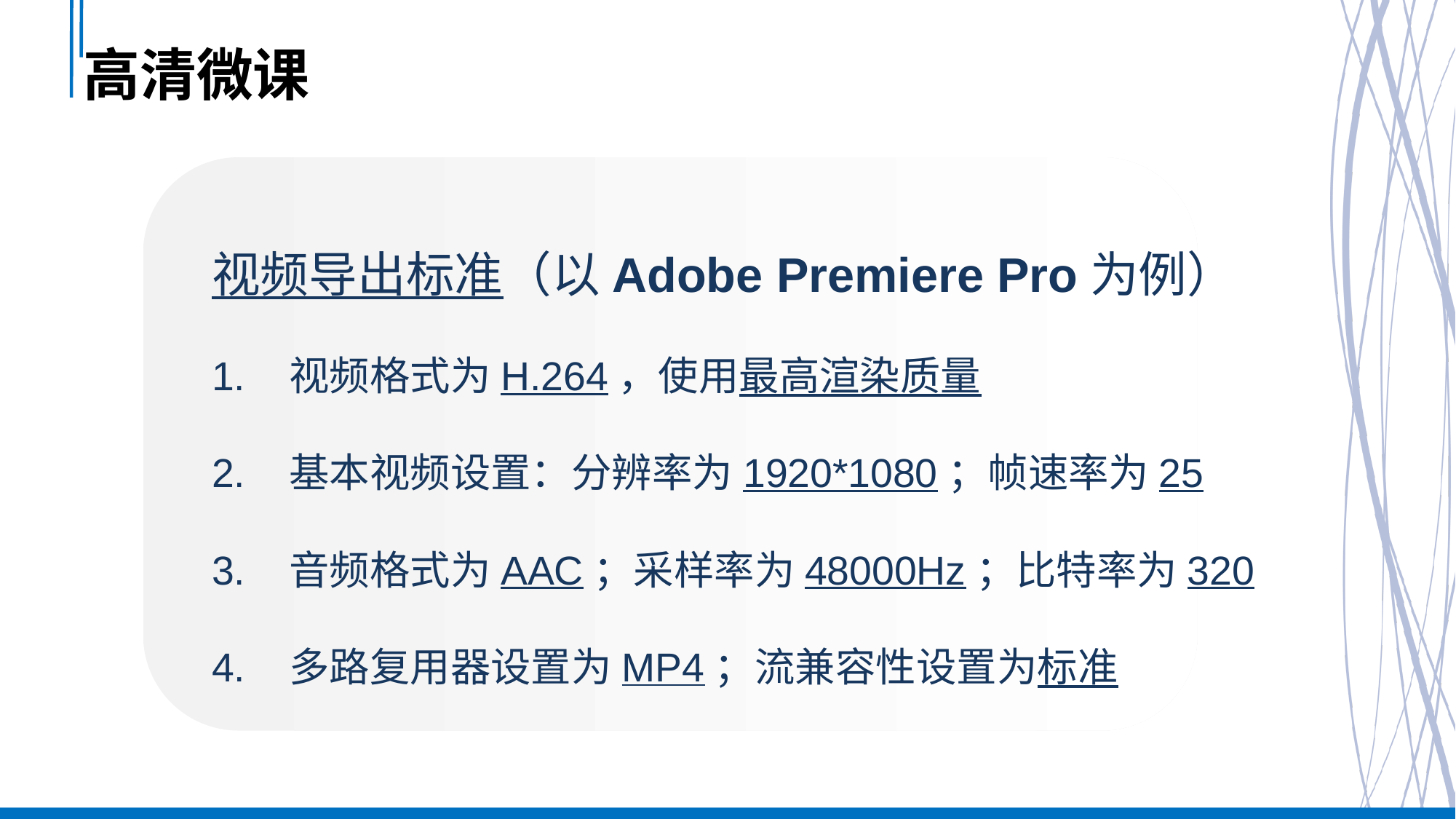

# 高清微课

视频导出标准（以Adobe Premiere Pro为例）
1.   视频格式为H.264，使用最高渲染质量
2.   基本视频设置：分辨率为1920*1080；帧速率为25
3.   音频格式为AAC；采样率为48000Hz；比特率为320
4.   多路复用器设置为MP4；流兼容性设置为标准